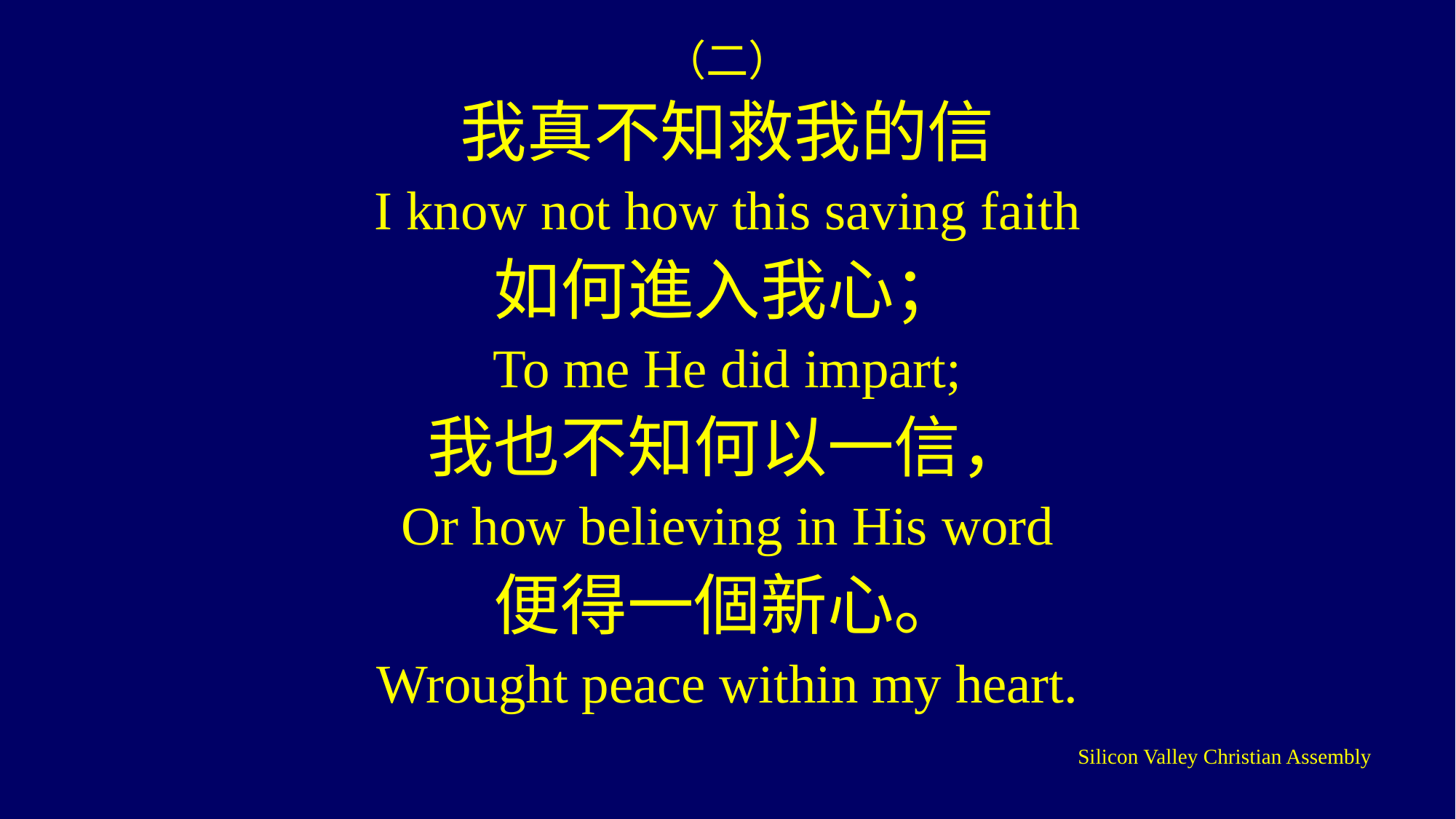

（二）
我真不知救我的信
I know not how this saving faith
如何進入我心；
To me He did impart;
我也不知何以一信，
Or how believing in His word
便得一個新心。
Wrought peace within my heart.
Silicon Valley Christian Assembly